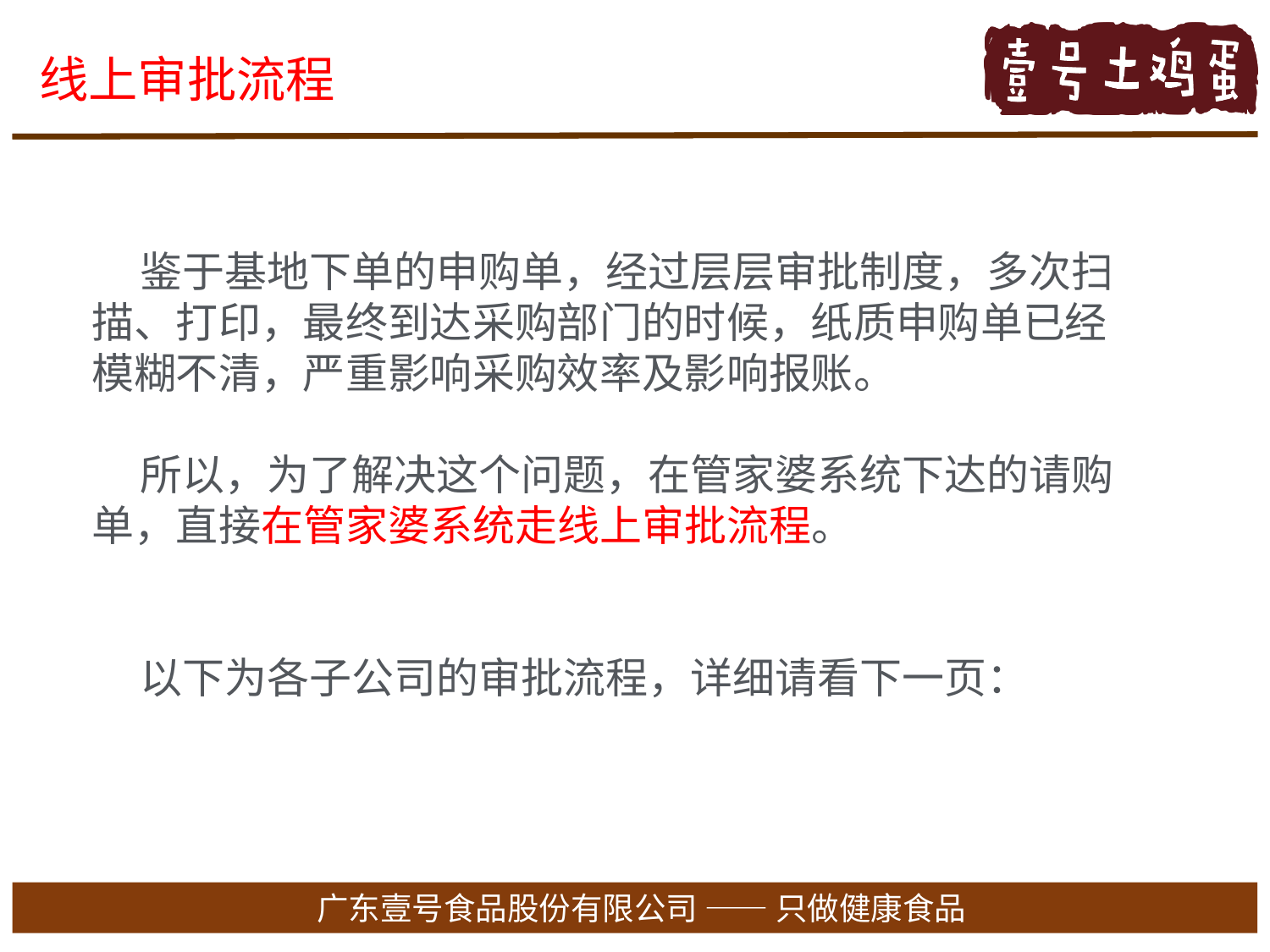

线上审批流程
    鉴于基地下单的申购单，经过层层审批制度，多次扫描、打印，最终到达采购部门的时候，纸质申购单已经模糊不清，严重影响采购效率及影响报账。

    所以，为了解决这个问题，在管家婆系统下达的请购单，直接在管家婆系统走线上审批流程。

    以下为各子公司的审批流程，详细请看下一页：